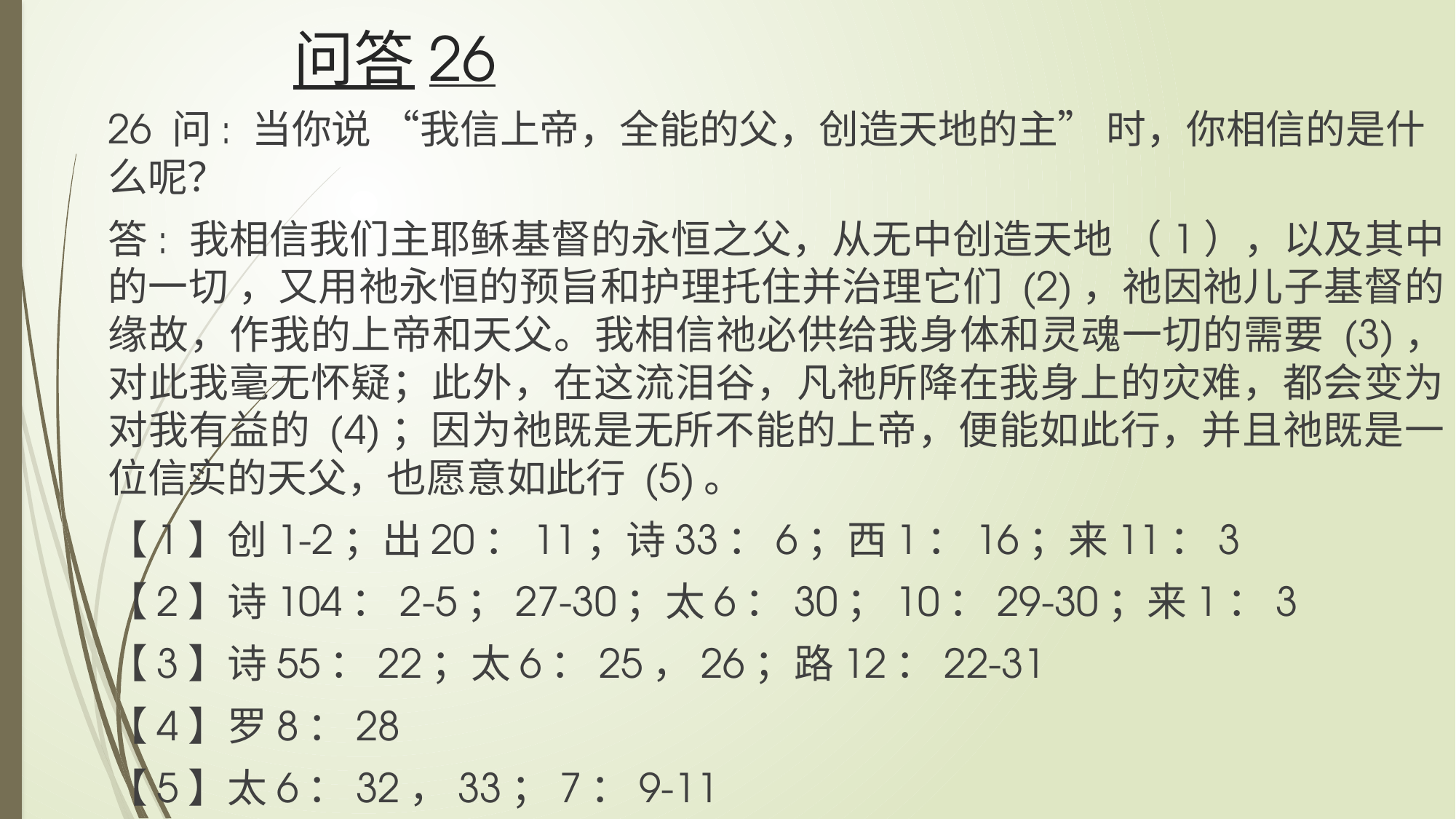

# 问答26
26 问: 当你说 “我信上帝，全能的父，创造天地的主” 时，你相信的是什么呢？
答: 我相信我们主耶稣基督的永恒之父，从无中创造天地 （1），以及其中的一切 ，又用祂永恒的预旨和护理托住并治理它们 (2)，祂因祂儿子基督的缘故，作我的上帝和天父。我相信祂必供给我身体和灵魂一切的需要 (3)，对此我毫无怀疑；此外，在这流泪谷，凡祂所降在我身上的灾难，都会变为对我有益的 (4)；因为祂既是无所不能的上帝，便能如此行，并且祂既是一位信实的天父，也愿意如此行 (5)。
【1】创1-2；出20：11；诗33：6；西1：16；来11：3
【2】诗104：2-5；27-30；太6：30；10：29-30；来1：3
【3】诗55：22；太6：25，26；路12：22-31
【4】罗8：28
【5】太6：32，33；7：9-11